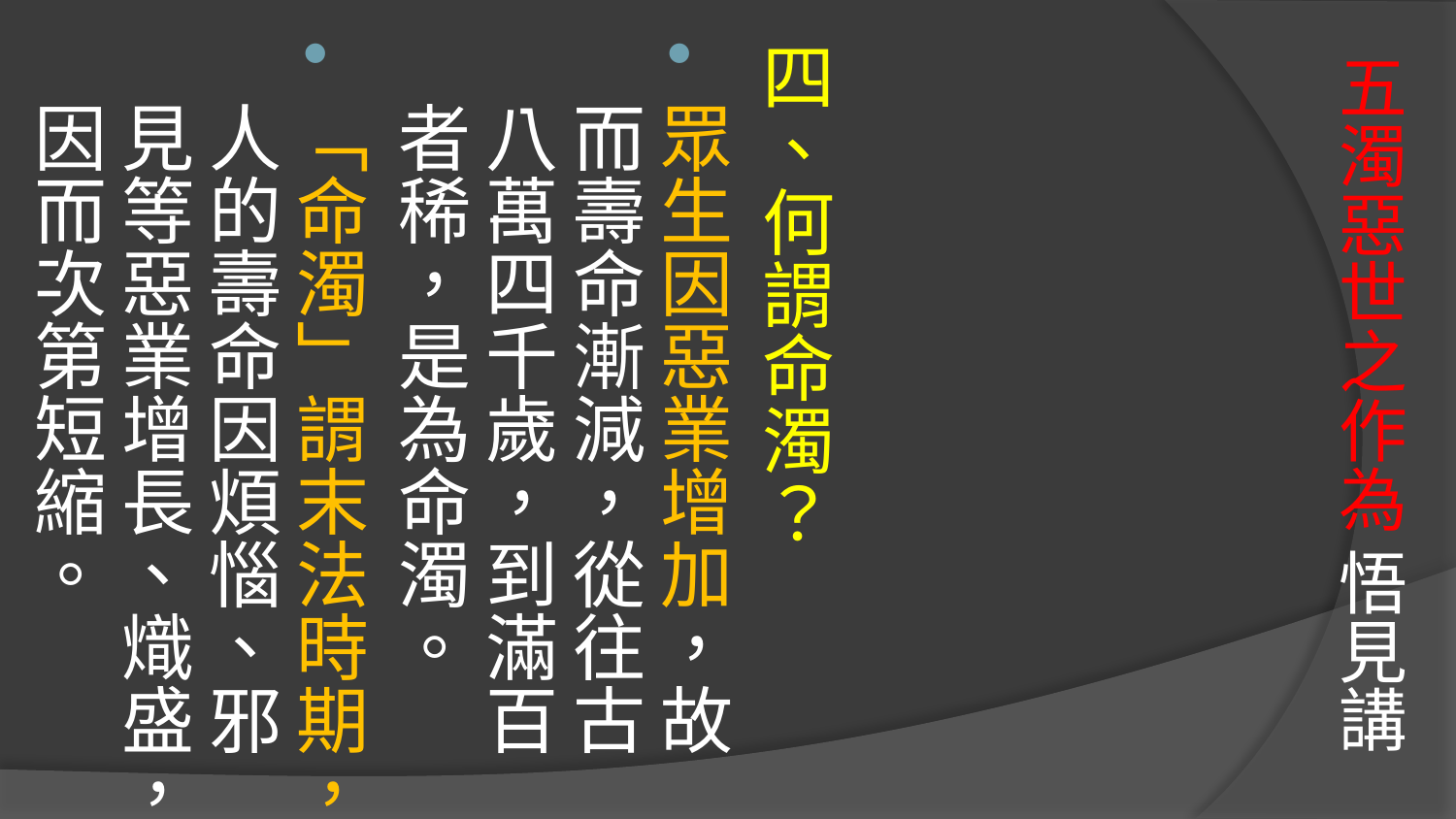

四、何謂命濁？
眾生因惡業增加，故而壽命漸減，從往古八萬四千歲，到滿百者稀，是為命濁。
「命濁」謂末法時期，人的壽命因煩惱、邪見等惡業增長、熾盛，因而次第短縮。
# 五濁惡世之作為 悟見講